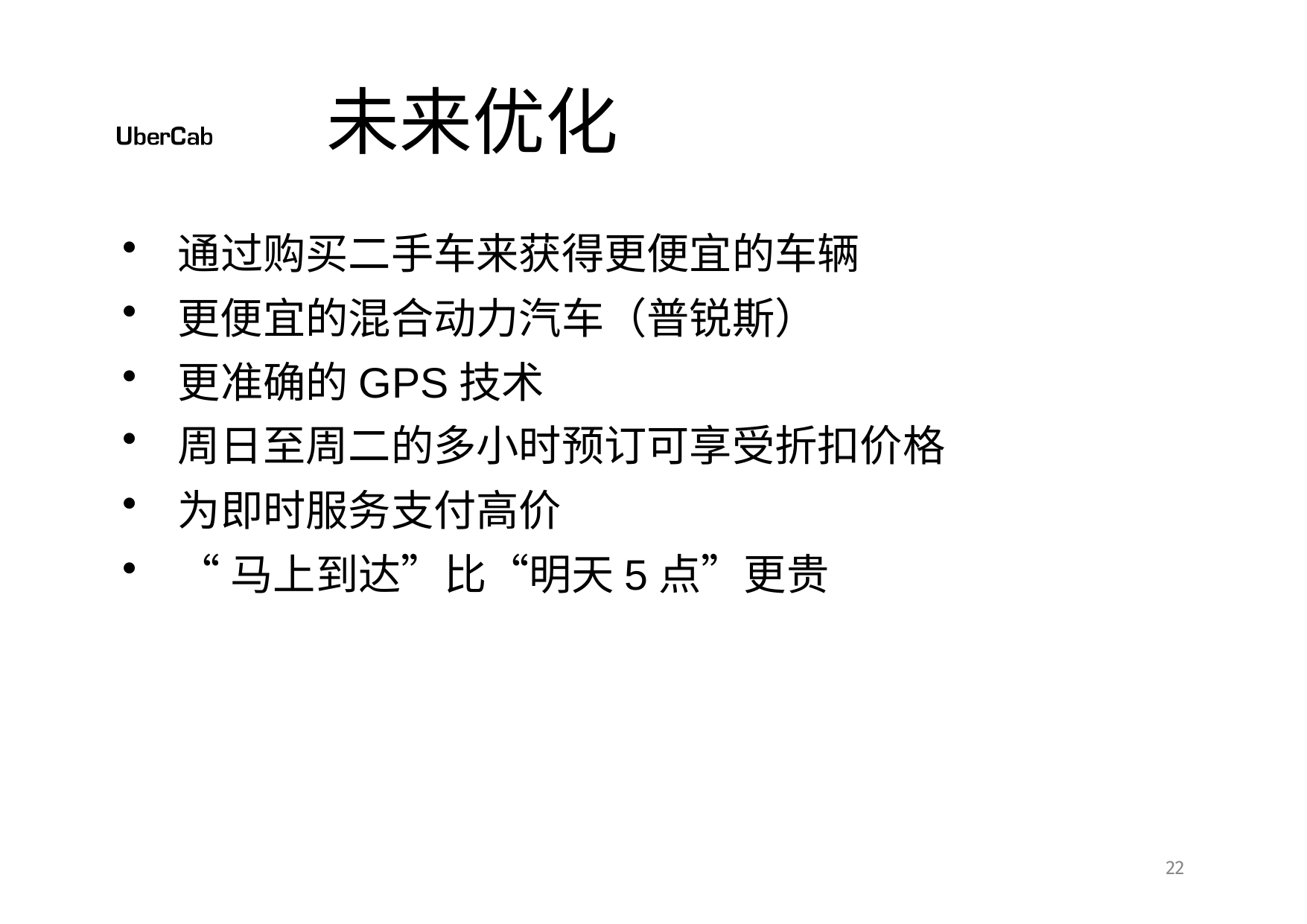

# 未来优化
通过购买二手车来获得更便宜的车辆
更便宜的混合动力汽车（普锐斯）
更准确的GPS技术
周日至周二的多小时预订可享受折扣价格
为即时服务支付高价
“马上到达”比“明天5点”更贵
22